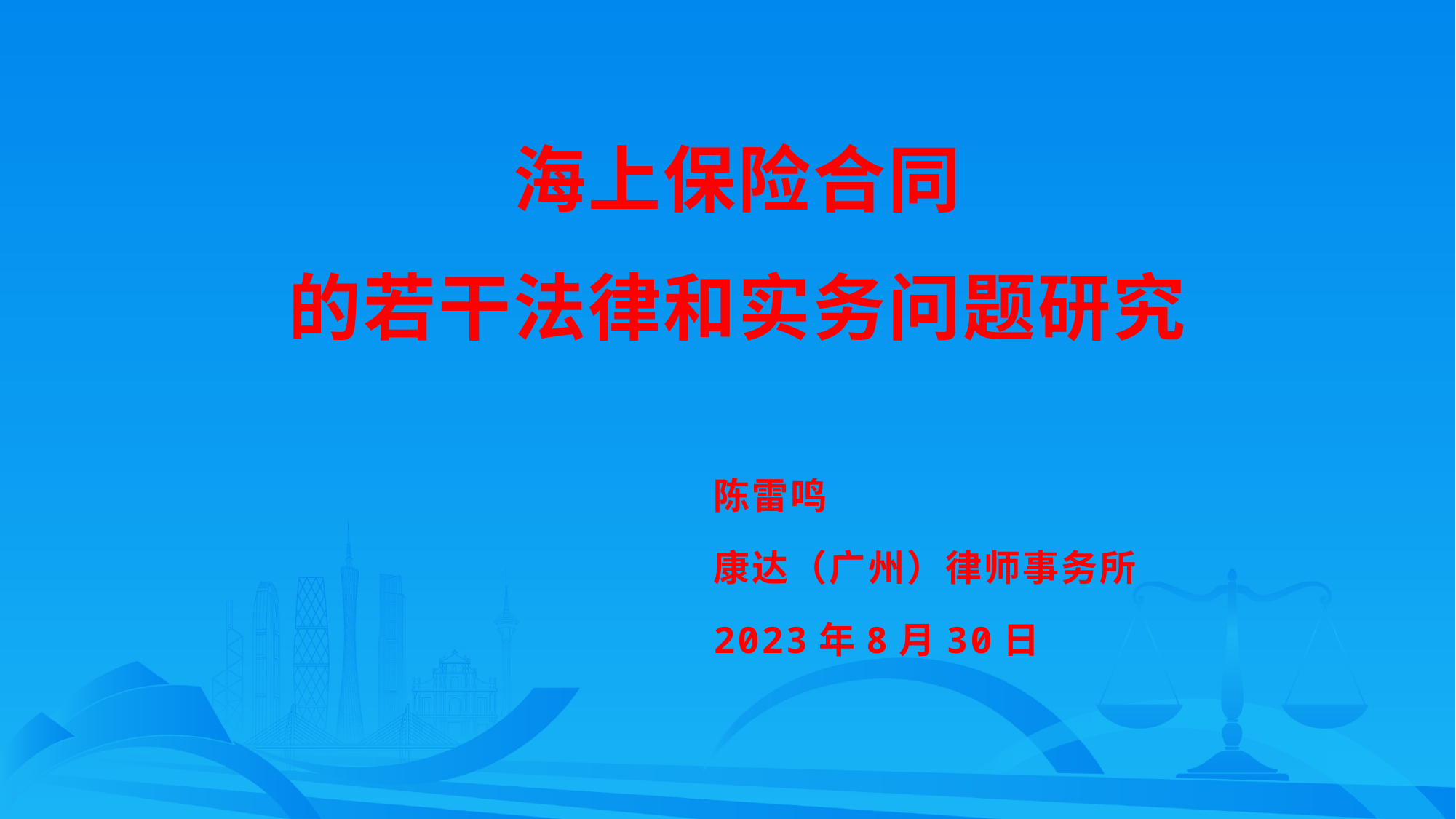

海上保险合同
的若干法律和实务问题研究
陈雷鸣
康达（广州）律师事务所
2023年8月30日